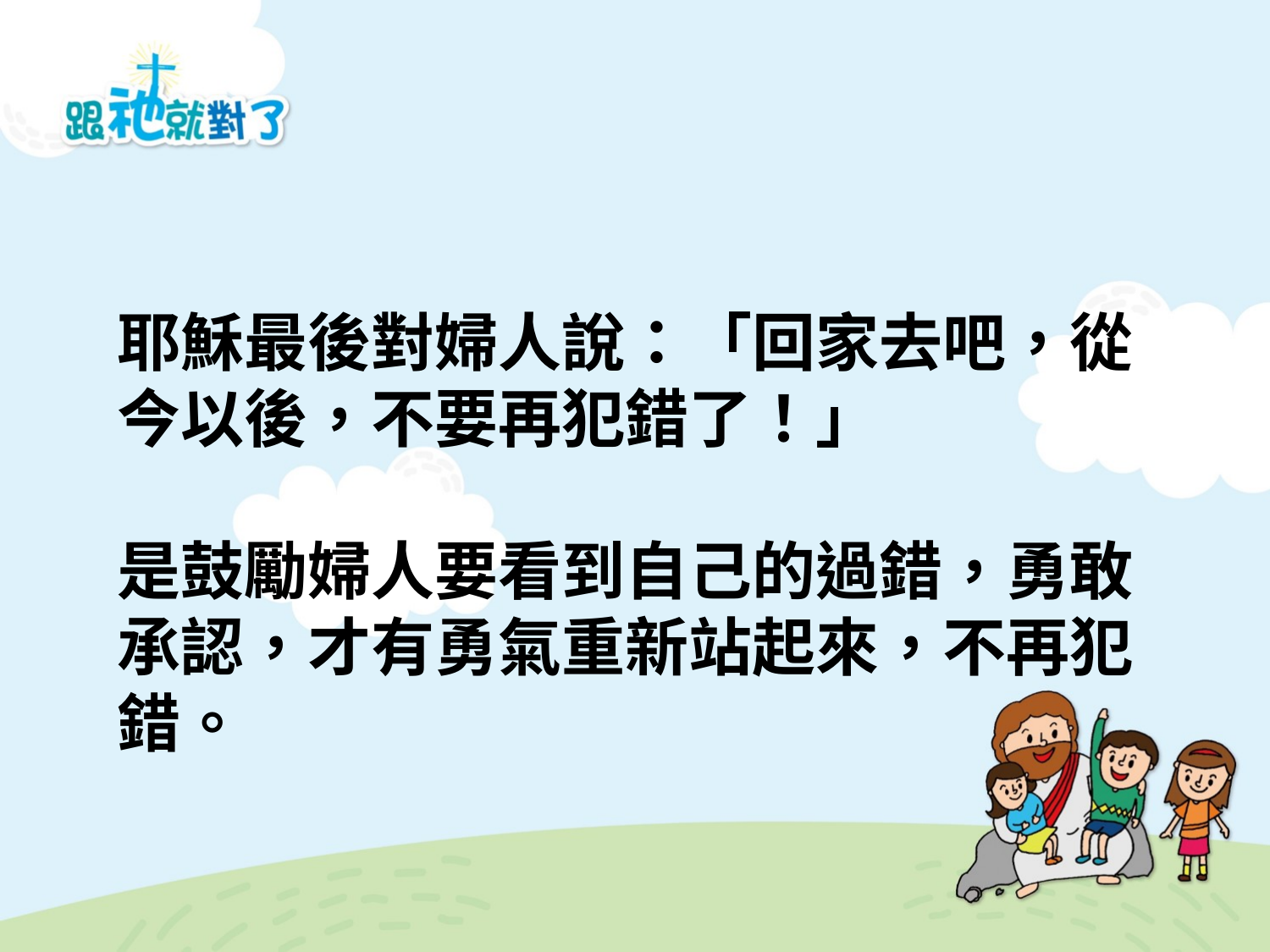

耶穌最後對婦人說：「回家去吧，從今以後，不要再犯錯了！」

是鼓勵婦人要看到自己的過錯，勇敢承認，才有勇氣重新站起來，不再犯錯。